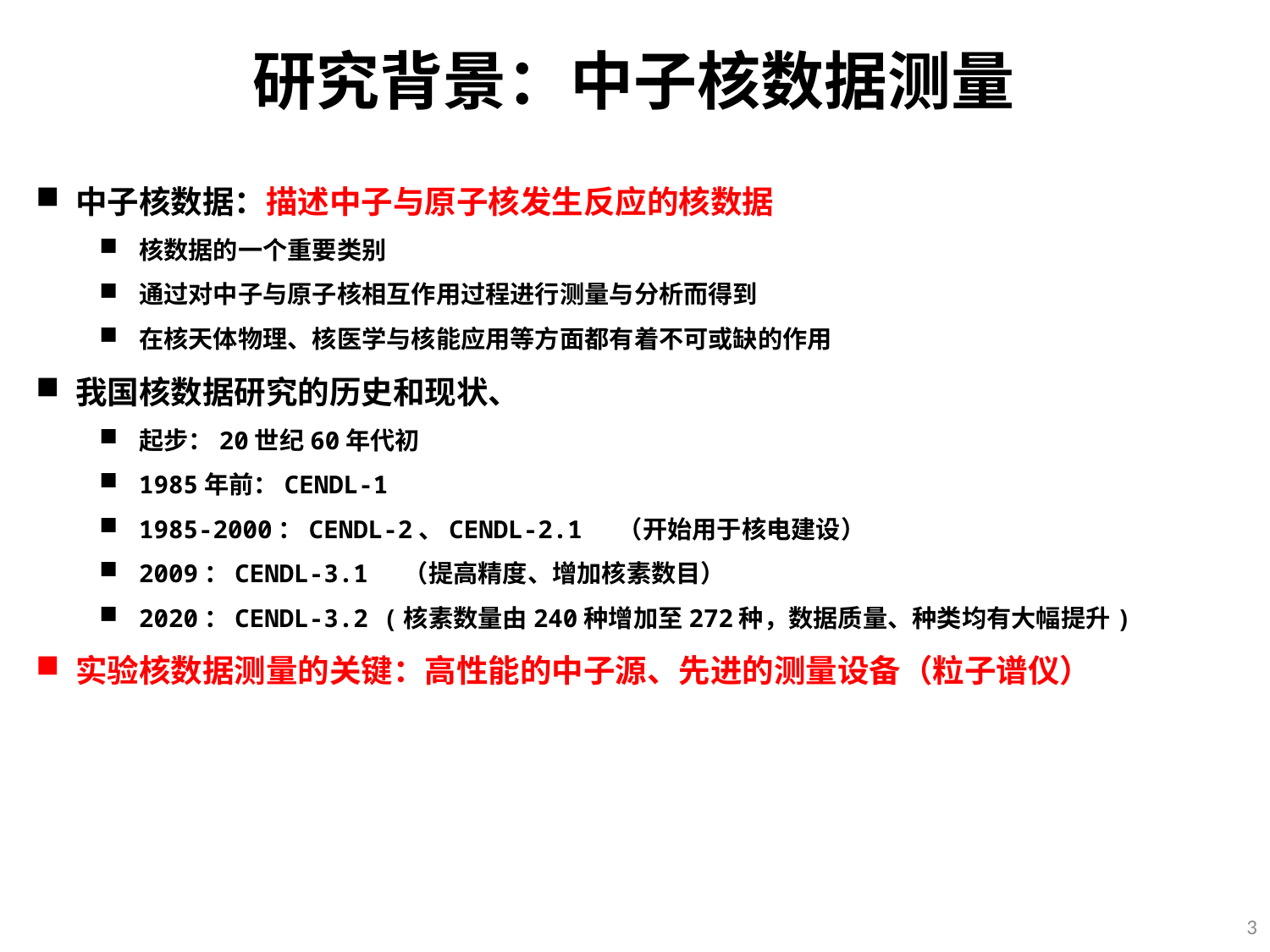

# 研究背景：中子核数据测量

中子核数据：描述中子与原子核发生反应的核数据
核数据的一个重要类别
通过对中子与原子核相互作用过程进行测量与分析而得到
在核天体物理、核医学与核能应用等方面都有着不可或缺的作用
我国核数据研究的历史和现状、
起步：20世纪60年代初
1985年前：CENDL-1
1985-2000：CENDL-2、CENDL-2.1  （开始用于核电建设）
2009：CENDL-3.1  （提高精度、增加核素数目）
2020：CENDL-3.2 (核素数量由240种增加至272种，数据质量、种类均有大幅提升)
实验核数据测量的关键：高性能的中子源、先进的测量设备（粒子谱仪）

3